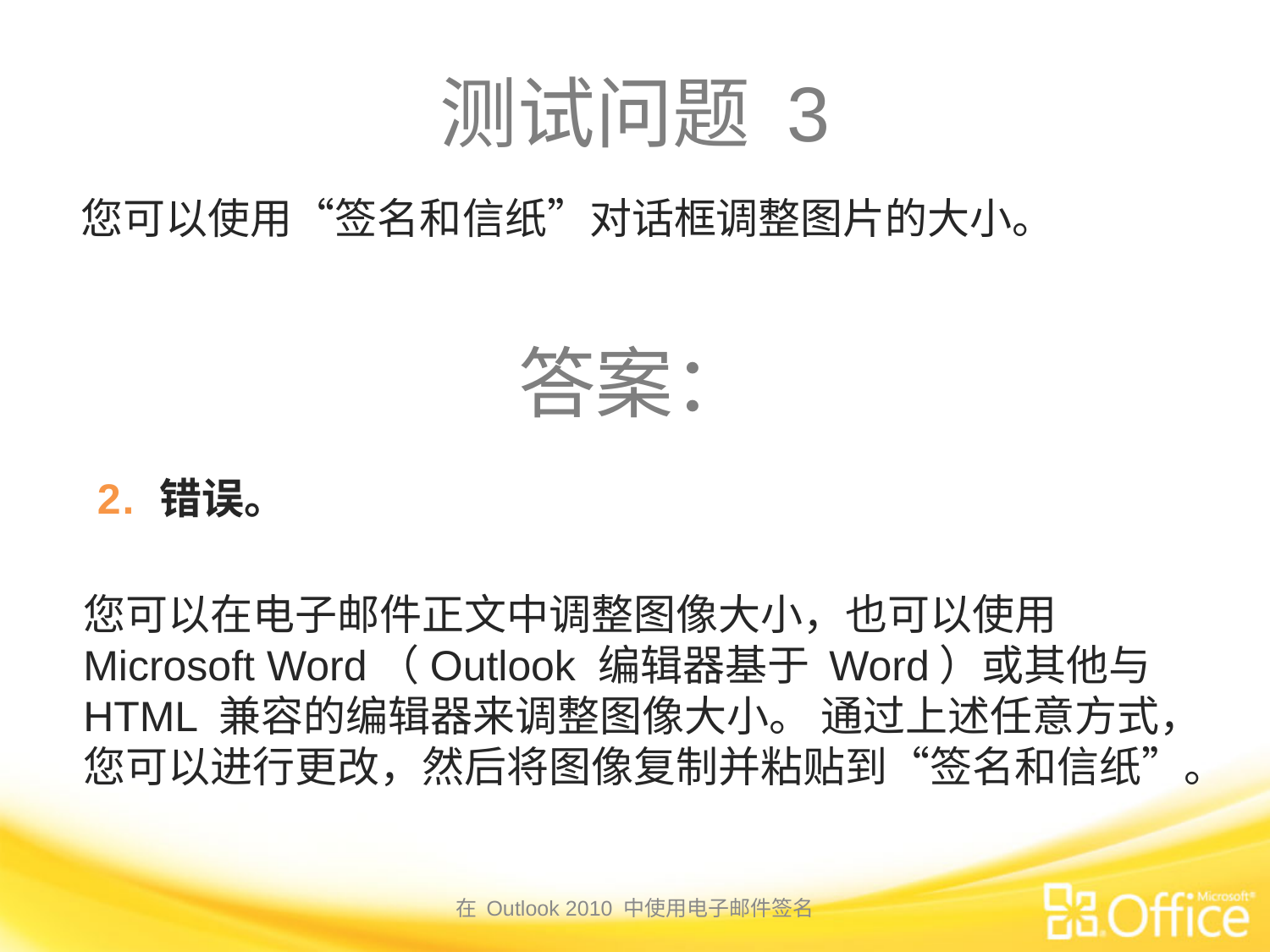

# 测试问题 3
您可以使用“签名和信纸”对话框调整图片的大小。
答案：
错误。
您可以在电子邮件正文中调整图像大小，也可以使用 Microsoft Word（Outlook 编辑器基于 Word）或其他与 HTML 兼容的编辑器来调整图像大小。 通过上述任意方式，您可以进行更改，然后将图像复制并粘贴到“签名和信纸”。
在 Outlook 2010 中使用电子邮件签名